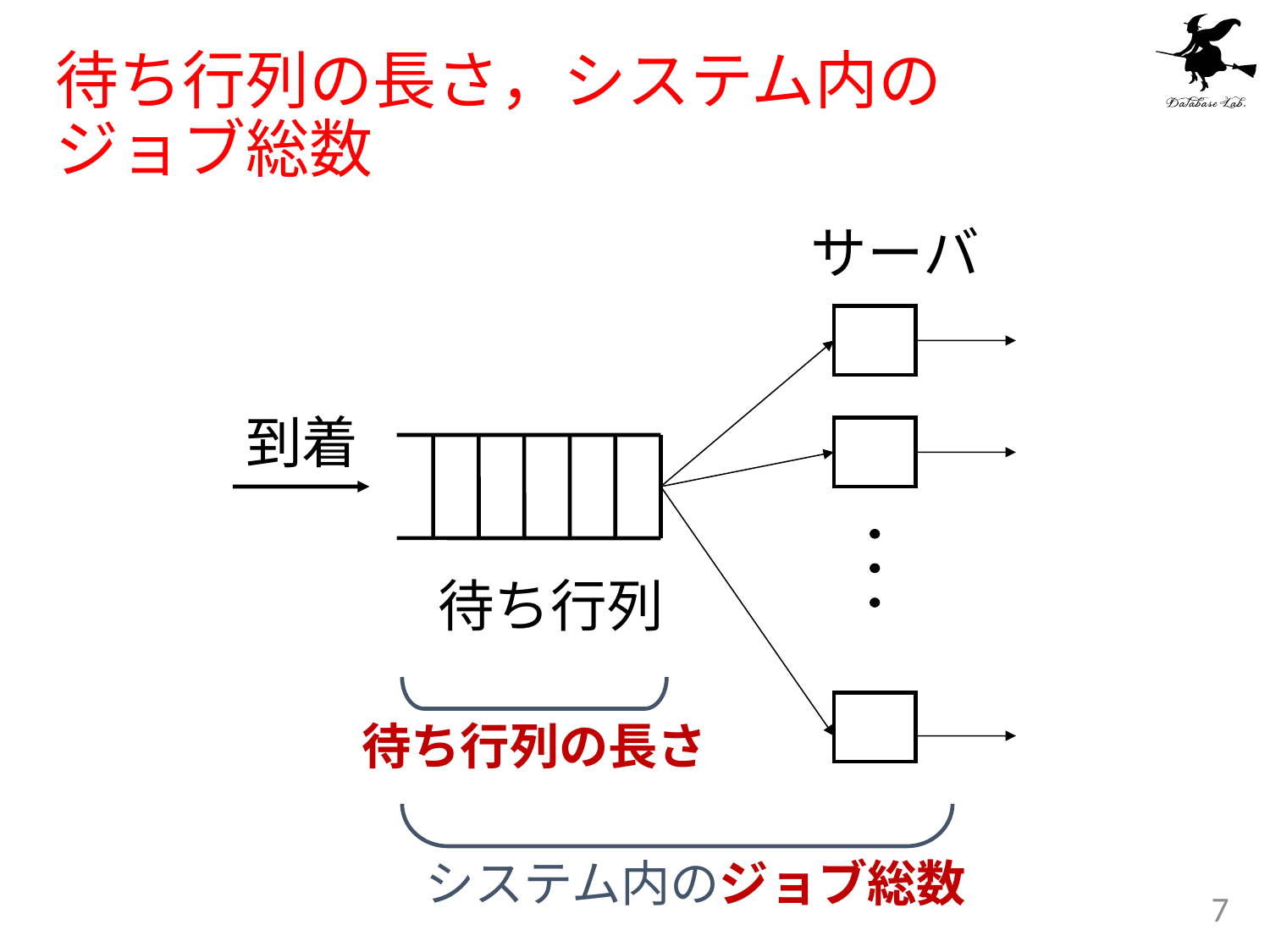

# 待ち行列の長さ，システム内のジョブ総数
サーバ

到着

待ち行列

待ち行列の長さ
システム内のジョブ総数
7